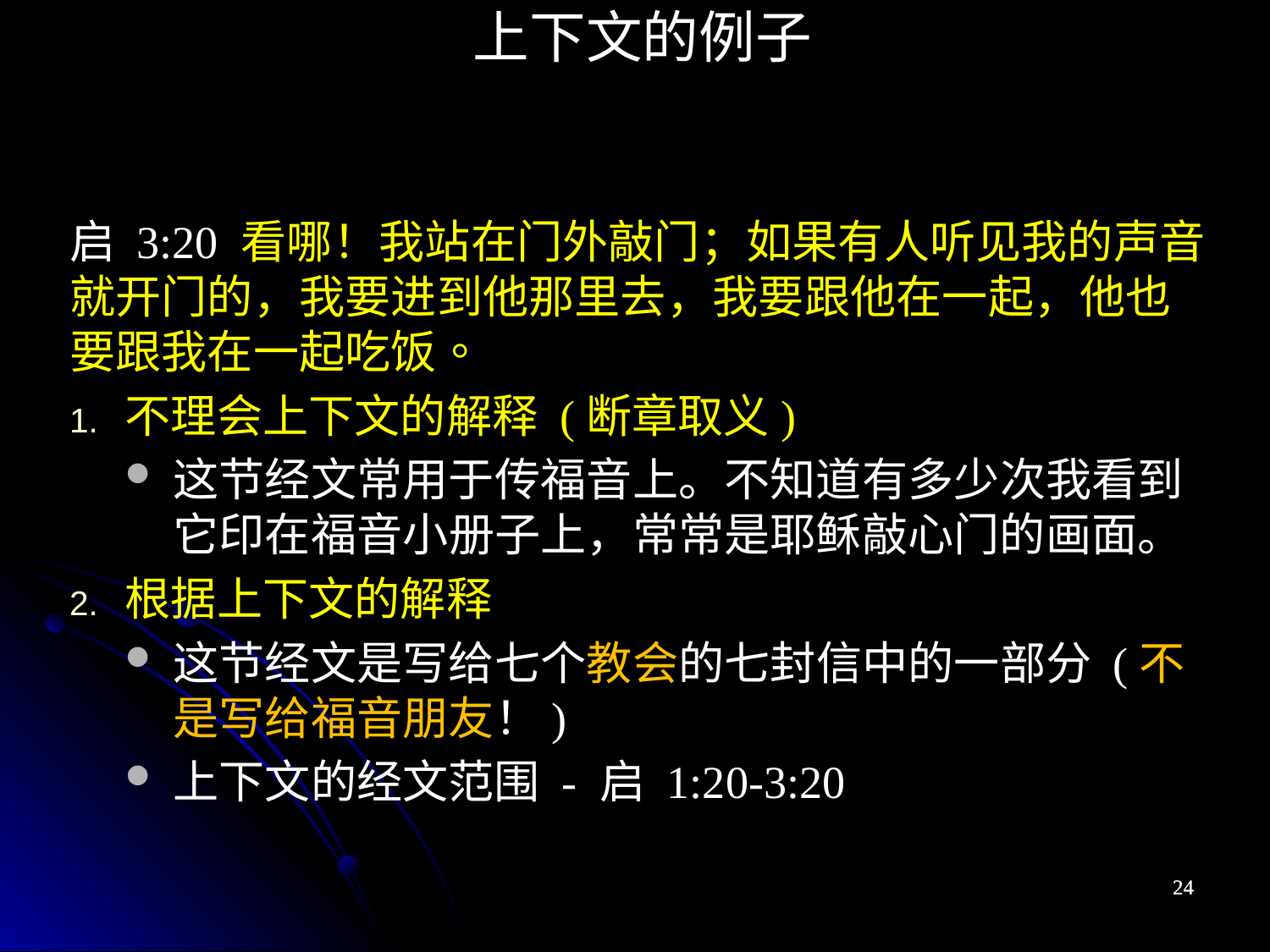

上下文的例子
启 3:20 看哪！我站在门外敲门；如果有人听见我的声音就开门的，我要进到他那里去，我要跟他在一起，他也要跟我在一起吃饭。
不理会上下文的解释 (断章取义)
这节经文常用于传福音上。不知道有多少次我看到它印在福音小册子上，常常是耶稣敲心门的画面。
根据上下文的解释
这节经文是写给七个教会的七封信中的一部分 (不是写给福音朋友！)
上下文的经文范围 - 启 1:20-3:20
24
24